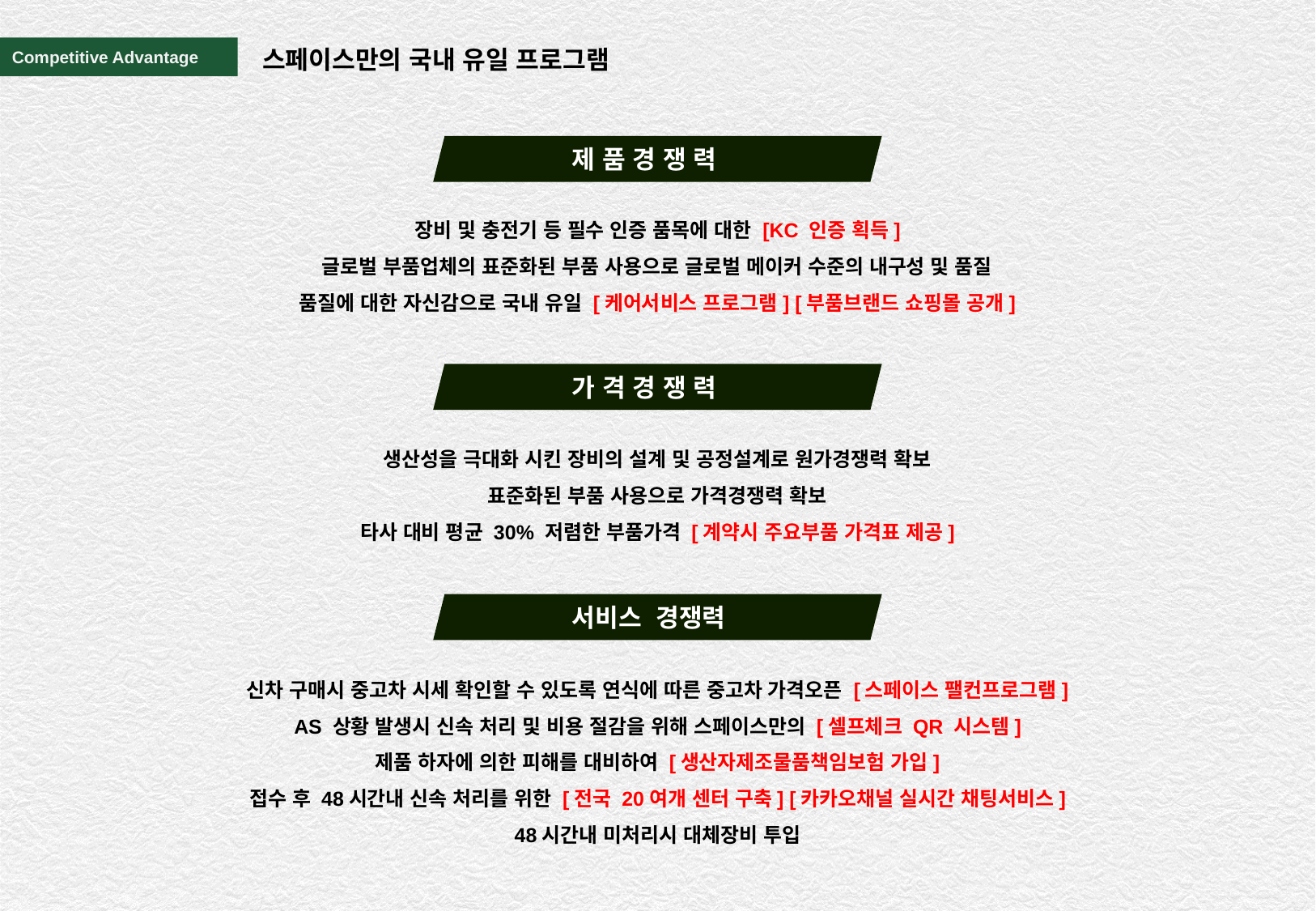

Competitive Advantage
스페이스만의 국내 유일 프로그램
           제 품 경 쟁 력
장비 및 충전기 등 필수 인증 품목에 대한 [KC 인증 획득]
글로벌 부품업체의 표준화된 부품 사용으로 글로벌 메이커 수준의 내구성 및 품질
품질에 대한 자신감으로 국내 유일 [케어서비스 프로그램] [부품브랜드 쇼핑몰 공개]
           가 격 경 쟁 력
생산성을 극대화 시킨 장비의 설계 및 공정설계로 원가경쟁력 확보
표준화된 부품 사용으로 가격경쟁력 확보
타사 대비 평균 30% 저렴한 부품가격 [계약시 주요부품 가격표 제공]
           서비스  경쟁력
신차 구매시 중고차 시세 확인할 수 있도록 연식에 따른 중고차 가격오픈 [스페이스 팰컨프로그램]
AS 상황 발생시 신속 처리 및 비용 절감을 위해 스페이스만의 [셀프체크 QR 시스템]
제품 하자에 의한 피해를 대비하여 [생산자제조물품책임보험 가입]
접수 후 48시간내 신속 처리를 위한 [전국 20여개 센터 구축] [카카오채널 실시간 채팅서비스]
48시간내 미처리시 대체장비 투입